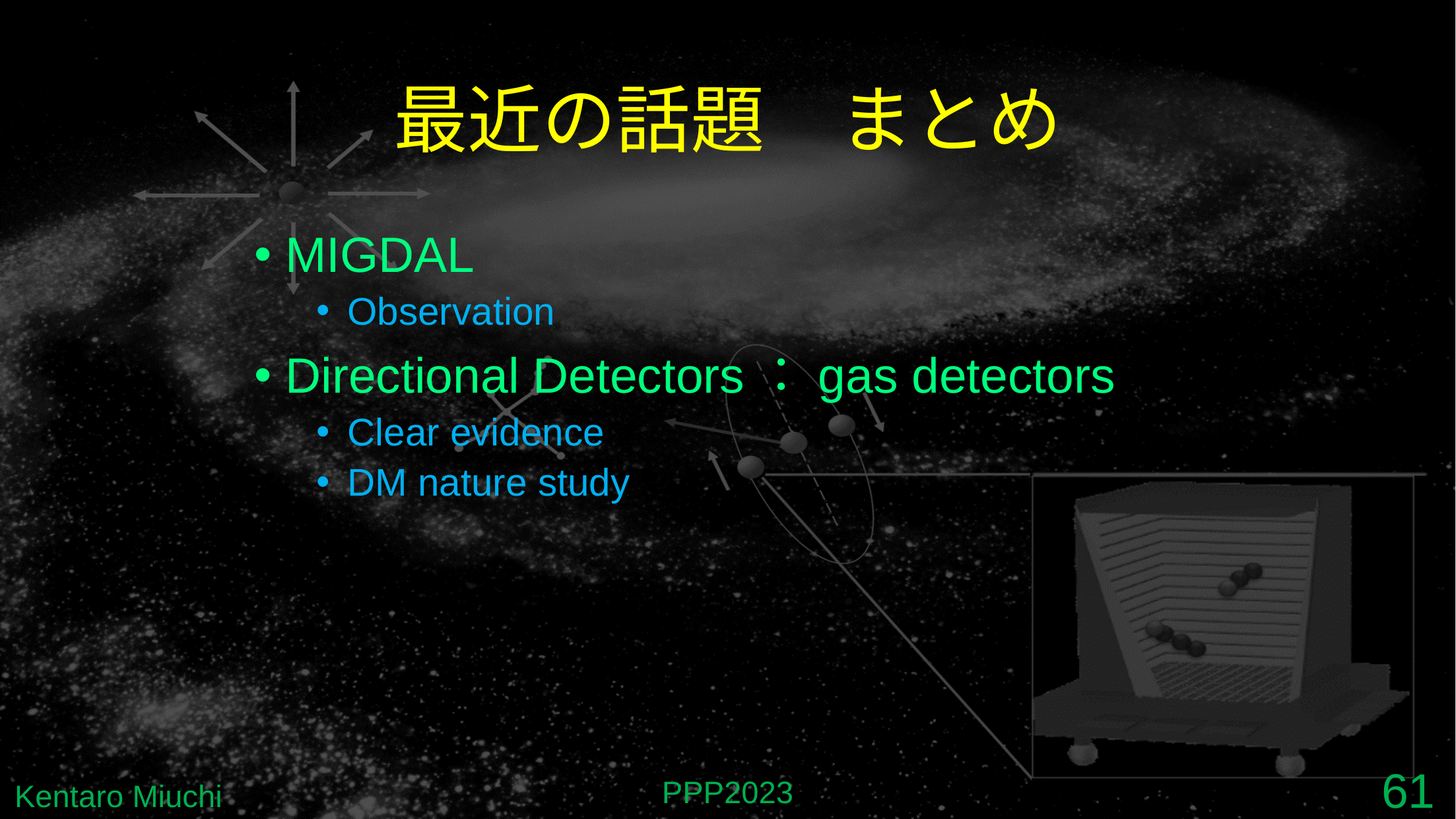

# 最近の話題　まとめ
MIGDAL
Observation
Directional Detectors：gas detectors
Clear evidence
DM nature study
61
PPP2023
Kentaro Miuchi